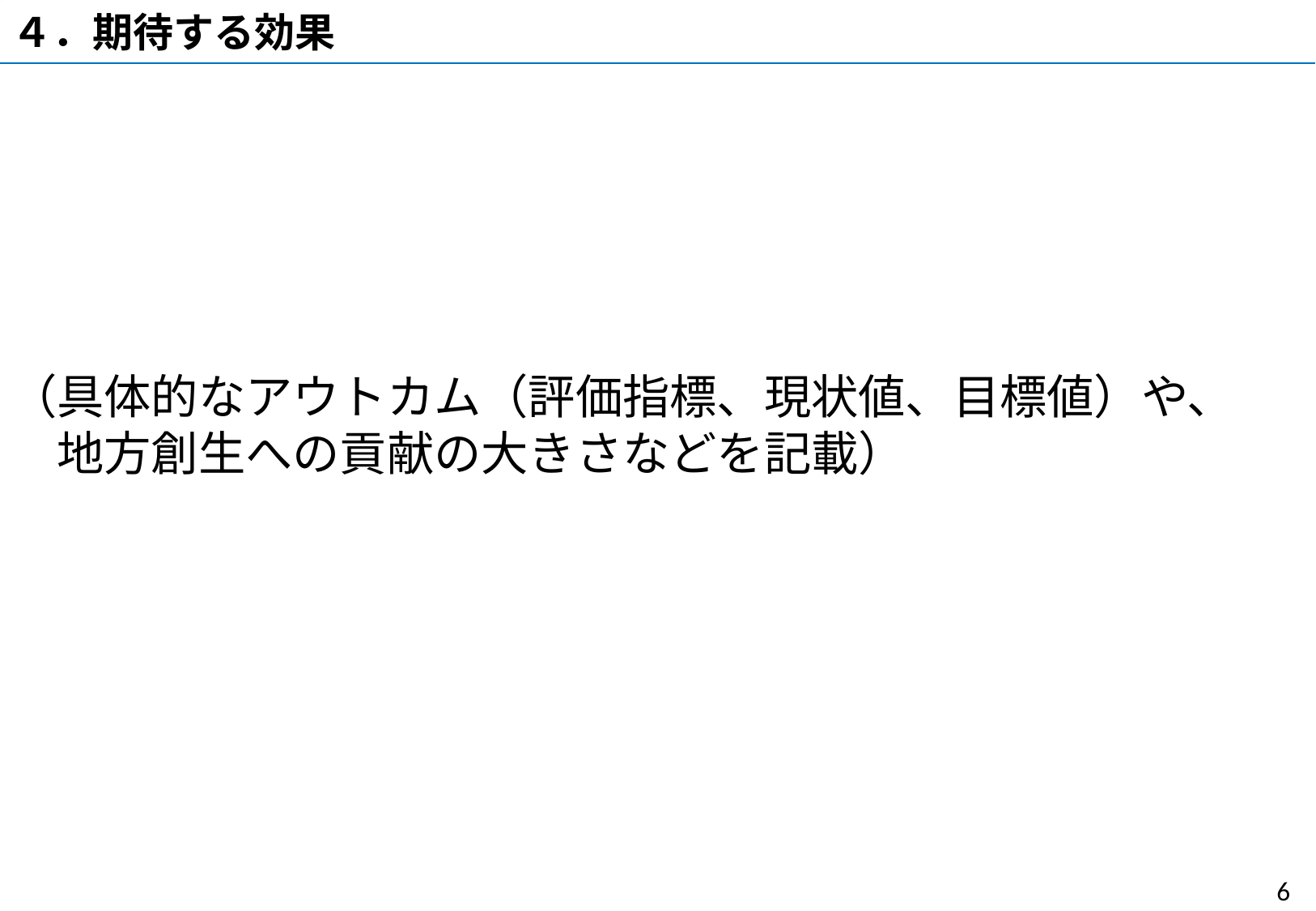

４．期待する効果
（具体的なアウトカム（評価指標、現状値、目標値）や、
　地方創生への貢献の大きさなどを記載）
6